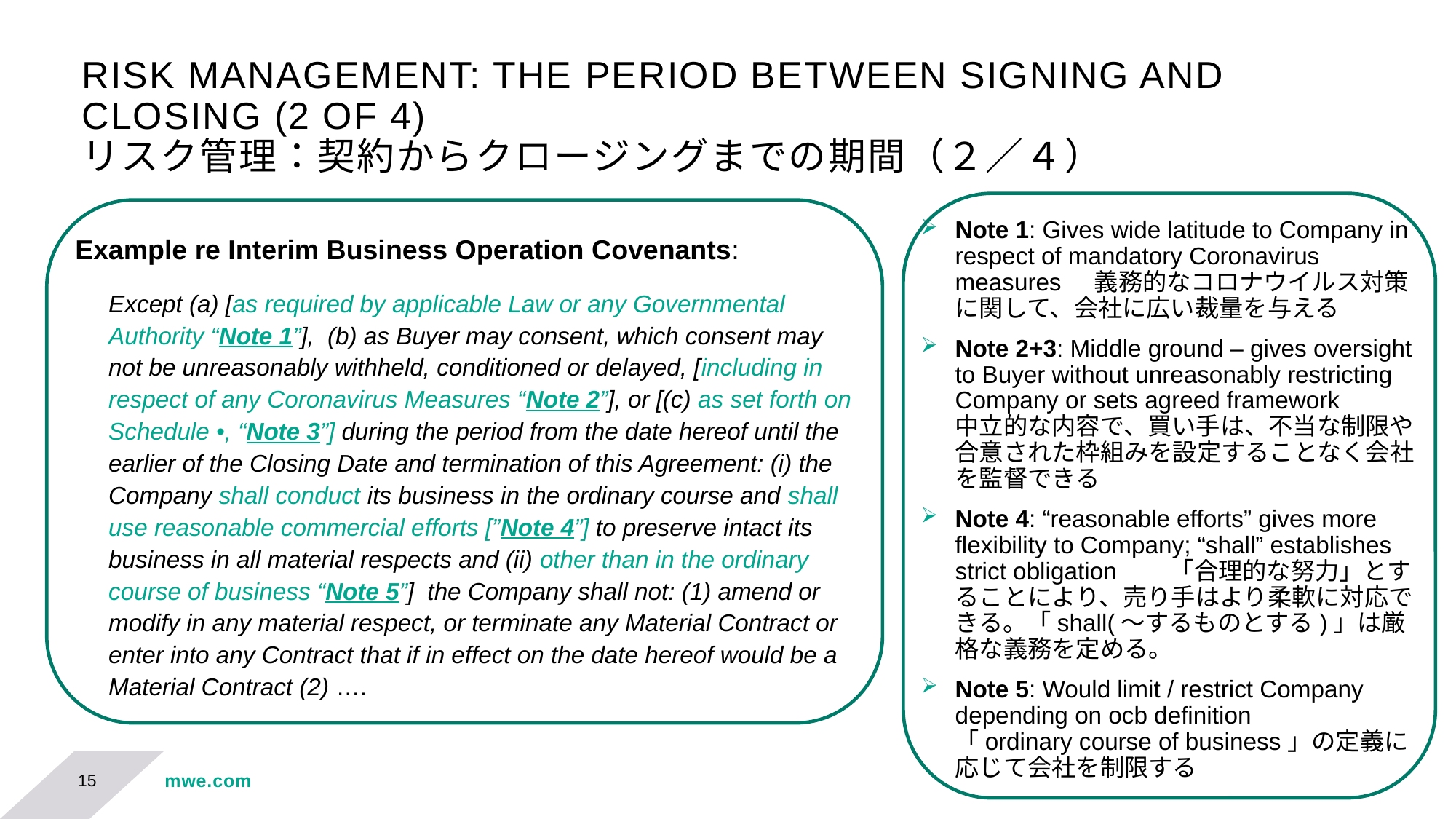

# RISK MANAGEMENT: THE PERIOD BETWEEN SIGNING AND CLOSING (2 OF 4) リスク管理：契約からクロージングまでの期間（２／４）

Note 1: Gives wide latitude to Company in respect of mandatory Coronavirus measures    義務的なコロナウイルス対策に関して、会社に広い裁量を与える
Note 2+3: Middle ground – gives oversight to Buyer without unreasonably restricting Company or sets agreed framework　
中立的な内容で、買い手は、不当な制限や合意された枠組みを設定することなく会社を監督できる
Note 4: “reasonable efforts” gives more flexibility to Company; “shall” establishes strict obligation 　   「合理的な努力」とすることにより、売り手はより柔軟に対応できる。「shall(～するものとする)」は厳格な義務を定める。
Note 5: Would limit / restrict Company depending on ocb definition　
「ordinary course of business」の定義に応じて会社を制限する

 Example re Interim Business Operation Covenants:
Except (a) [as required by applicable Law or any Governmental Authority “Note 1”],  (b) as Buyer may consent, which consent may not be unreasonably withheld, conditioned or delayed, [including in respect of any Coronavirus Measures “Note 2”], or [(c) as set forth on Schedule •, “Note 3”] during the period from the date hereof until the earlier of the Closing Date and termination of this Agreement: (i) the Company shall conduct its business in the ordinary course and shall use reasonable commercial efforts [”Note 4”] to preserve intact its business in all material respects and (ii) other than in the ordinary course of business “Note 5”]  the Company shall not: (1) amend or modify in any material respect, or terminate any Material Contract or enter into any Contract that if in effect on the date hereof would be a Material Contract (2) ….
15